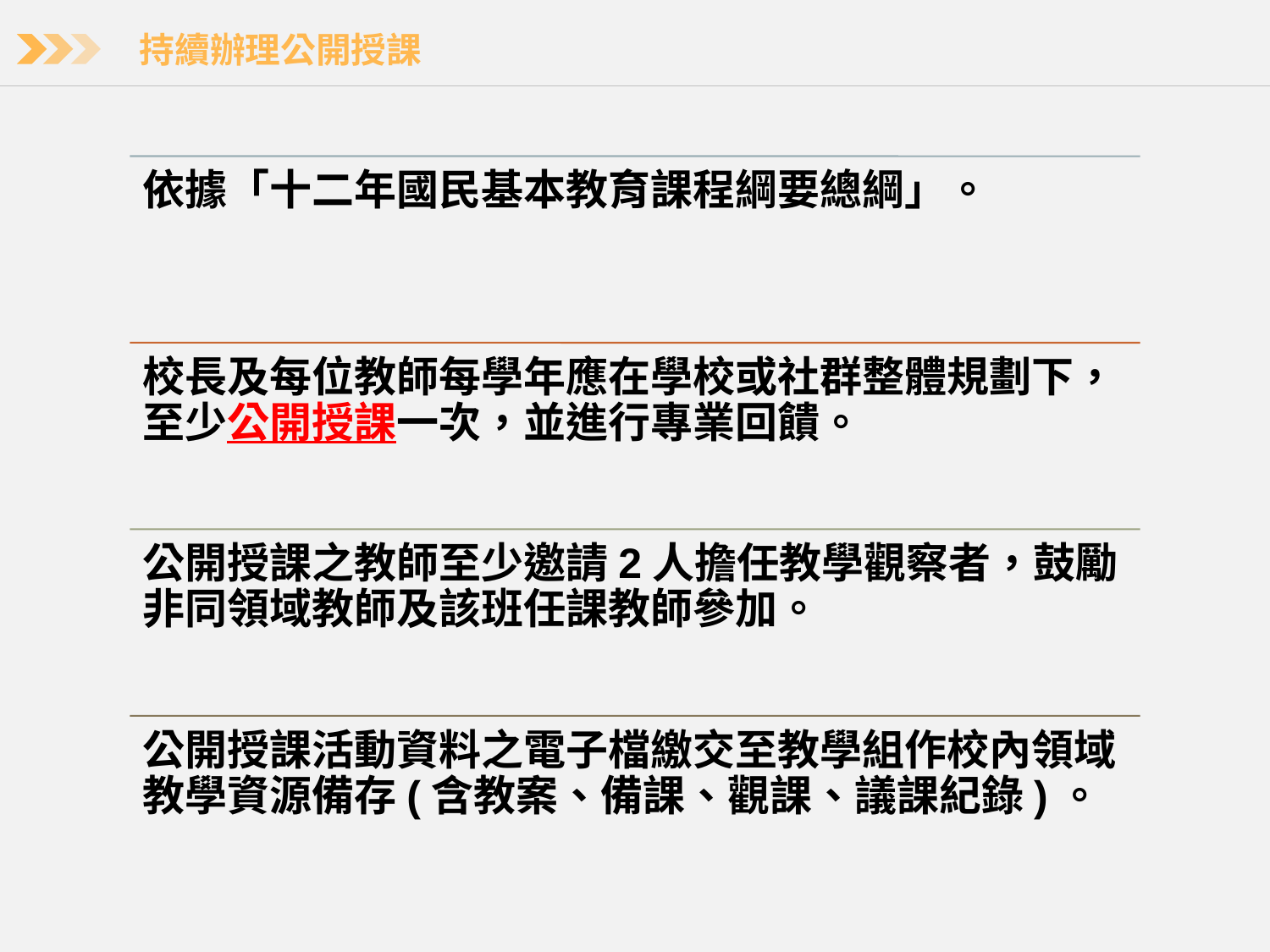

持續辦理公開授課

依據「十二年國民基本教育課程綱要總綱」。
校長及每位教師每學年應在學校或社群整體規劃下，至少公開授課一次，並進行專業回饋。
公開授課之教師至少邀請2人擔任教學觀察者，鼓勵非同領域教師及該班任課教師參加。
公開授課活動資料之電子檔繳交至教學組作校內領域教學資源備存(含教案、備課、觀課、議課紀錄)。